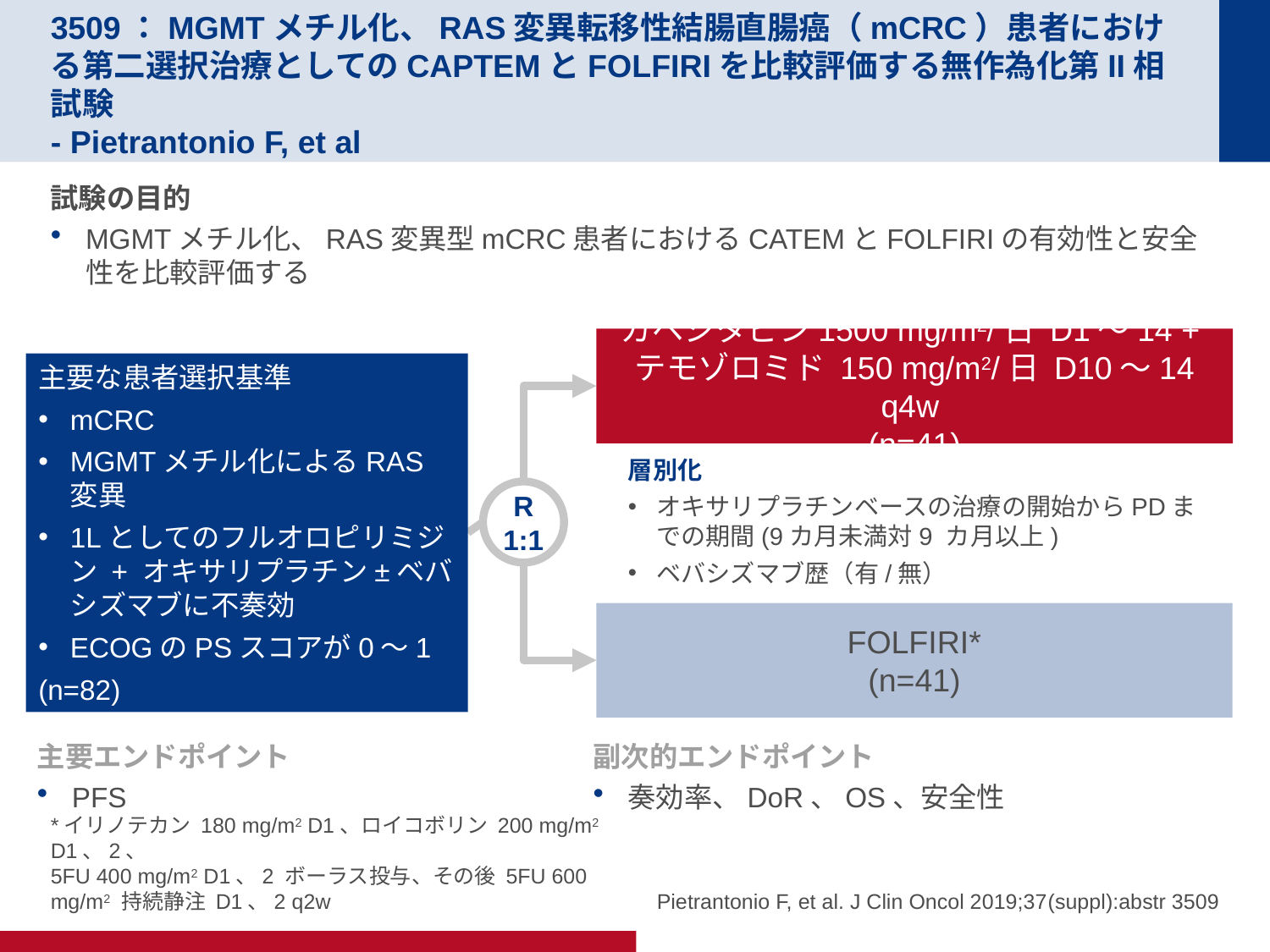

# 3509：MGMTメチル化、RAS変異転移性結腸直腸癌（mCRC）患者における第二選択治療としてのCAPTEMとFOLFIRIを比較評価する無作為化第II相試験 - Pietrantonio F, et al
試験の目的
MGMTメチル化、RAS変異型mCRC患者におけるCATEMとFOLFIRIの有効性と安全性を比較評価する
カペシタビン1500 mg/m2/日 D1～14 +
テモゾロミド 150 mg/m2/日 D10～14 q4w
(n=41)
主要な患者選択基準
mCRC
MGMTメチル化によるRAS変異
1Lとしてのフルオロピリミジン + オキサリプラチン±ベバシズマブに不奏効
ECOGのPSスコアが0～1
(n=82)
層別化
オキサリプラチンベースの治療の開始からPDまでの期間(9カ月未満対9 カ月以上)
ベバシズマブ歴（有/無）
R
1:1
FOLFIRI*
(n=41)
主要エンドポイント
PFS

副次的エンドポイント
奏効率、DoR、OS、安全性
*イリノテカン 180 mg/m2 D1、ロイコボリン 200 mg/m2 D1、2、
5FU 400 mg/m2 D1、2 ボーラス投与、その後 5FU 600 mg/m2 持続静注 D1、2 q2w
Pietrantonio F, et al. J Clin Oncol 2019;37(suppl):abstr 3509